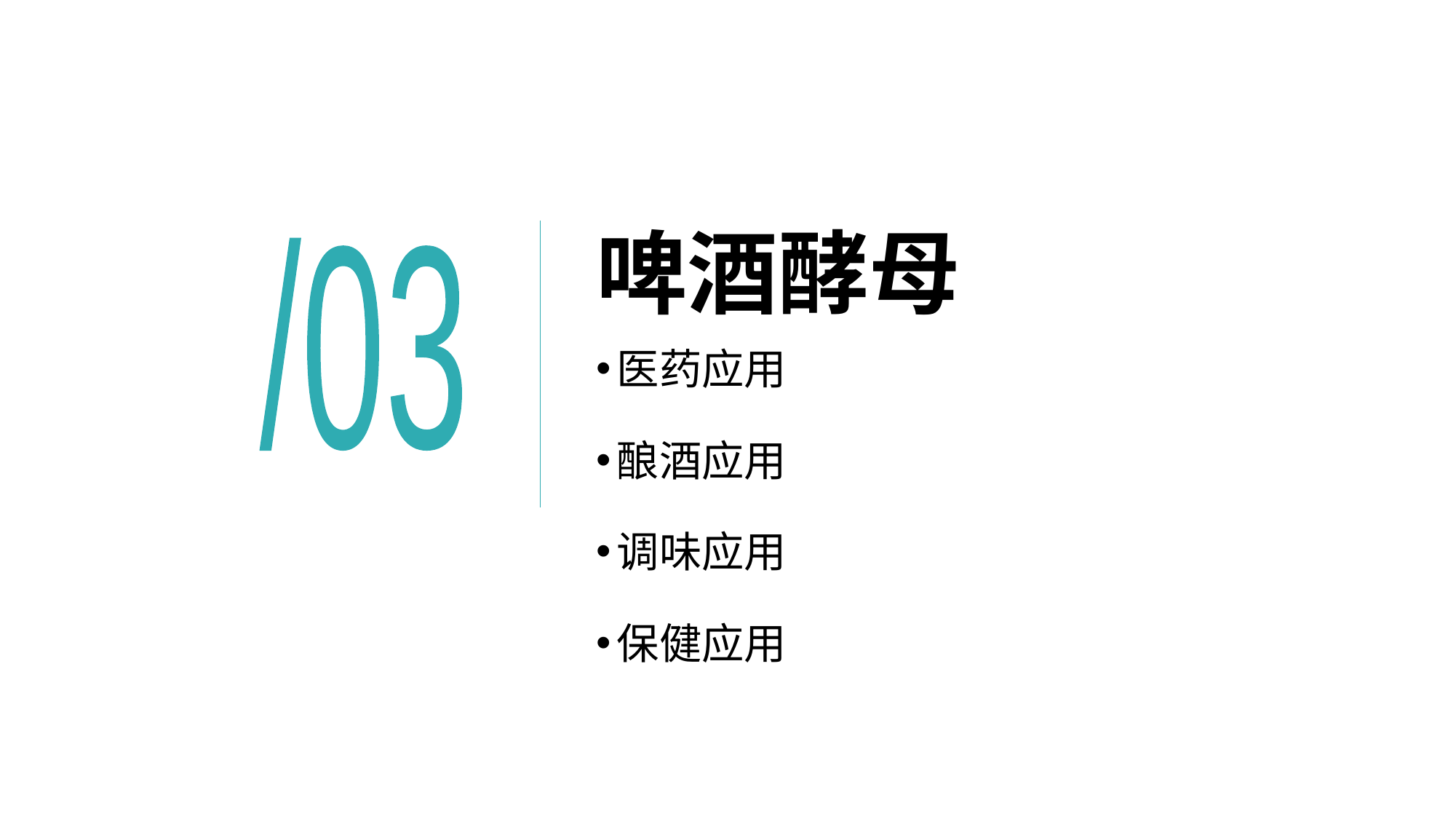

/03
# 啤酒酵母
医药应用
酿酒应用
调味应用
保健应用